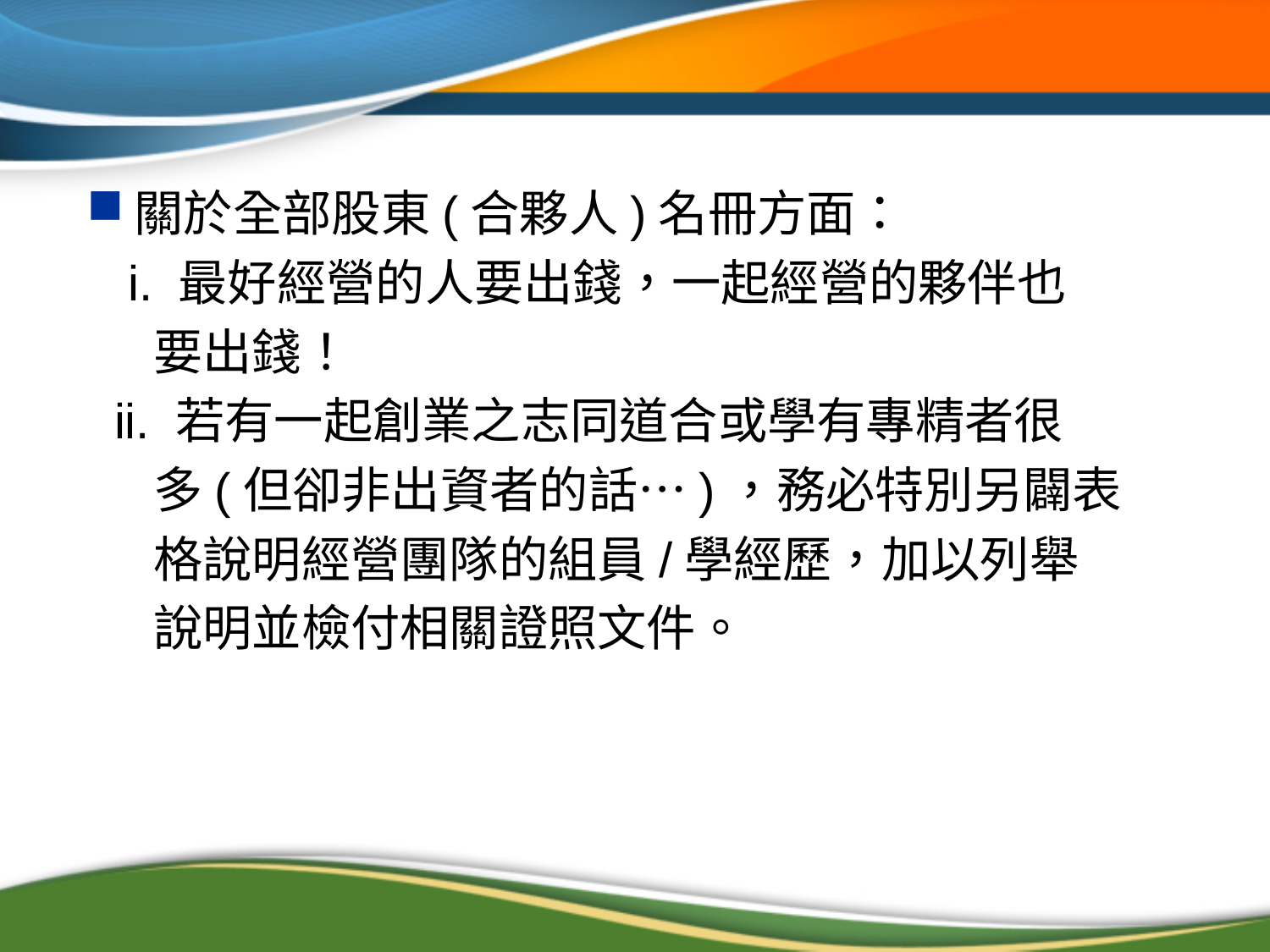

#
關於全部股東(合夥人)名冊方面：
   i. 最好經營的人要出錢，一起經營的夥伴也
     要出錢！
  ii. 若有一起創業之志同道合或學有專精者很
     多(但卻非出資者的話…)，務必特別另闢表
     格說明經營團隊的組員/學經歷，加以列舉
     說明並檢付相關證照文件。